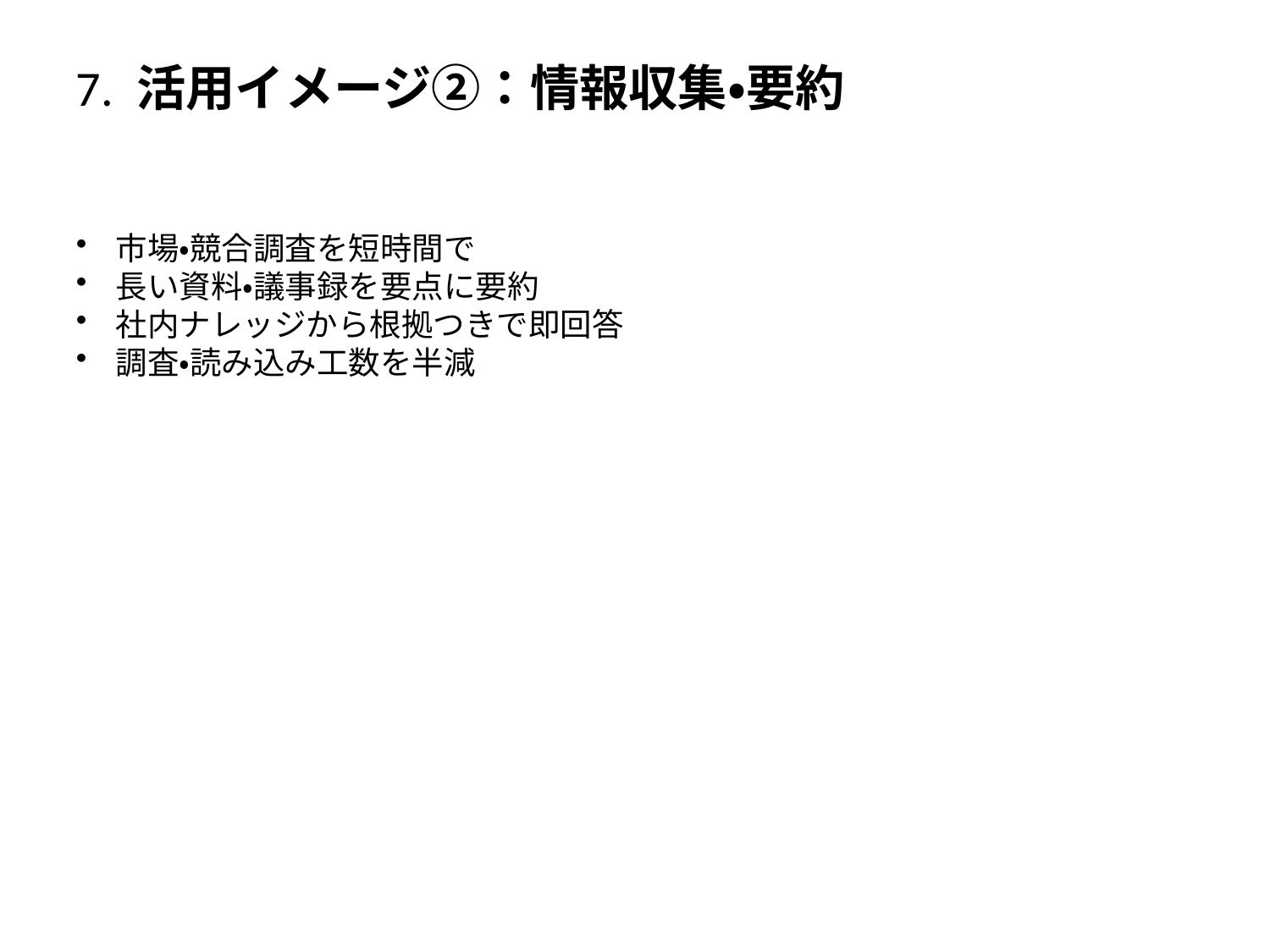

# 7. 活用イメージ②：情報収集・要約
市場・競合調査を短時間で
長い資料・議事録を要点に要約
社内ナレッジから根拠つきで即回答
調査・読み込み工数を半減